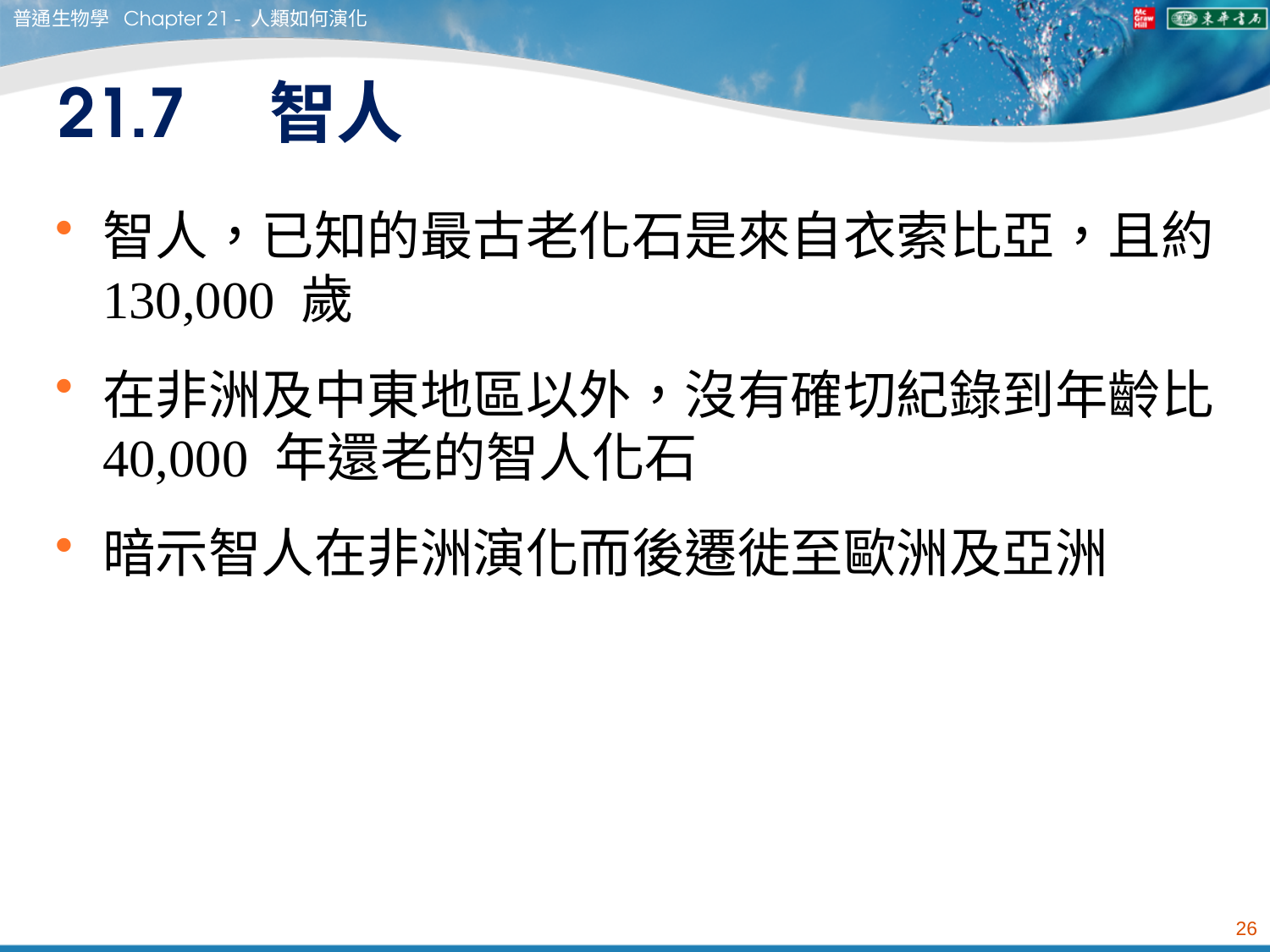

普通生物學  Chapter 21 - 人類如何演化
# 21.7　智人
智人，已知的最古老化石是來自衣索比亞，且約 130,000 歲
在非洲及中東地區以外，沒有確切紀錄到年齡比 40,000 年還老的智人化石
暗示智人在非洲演化而後遷徙至歐洲及亞洲
26